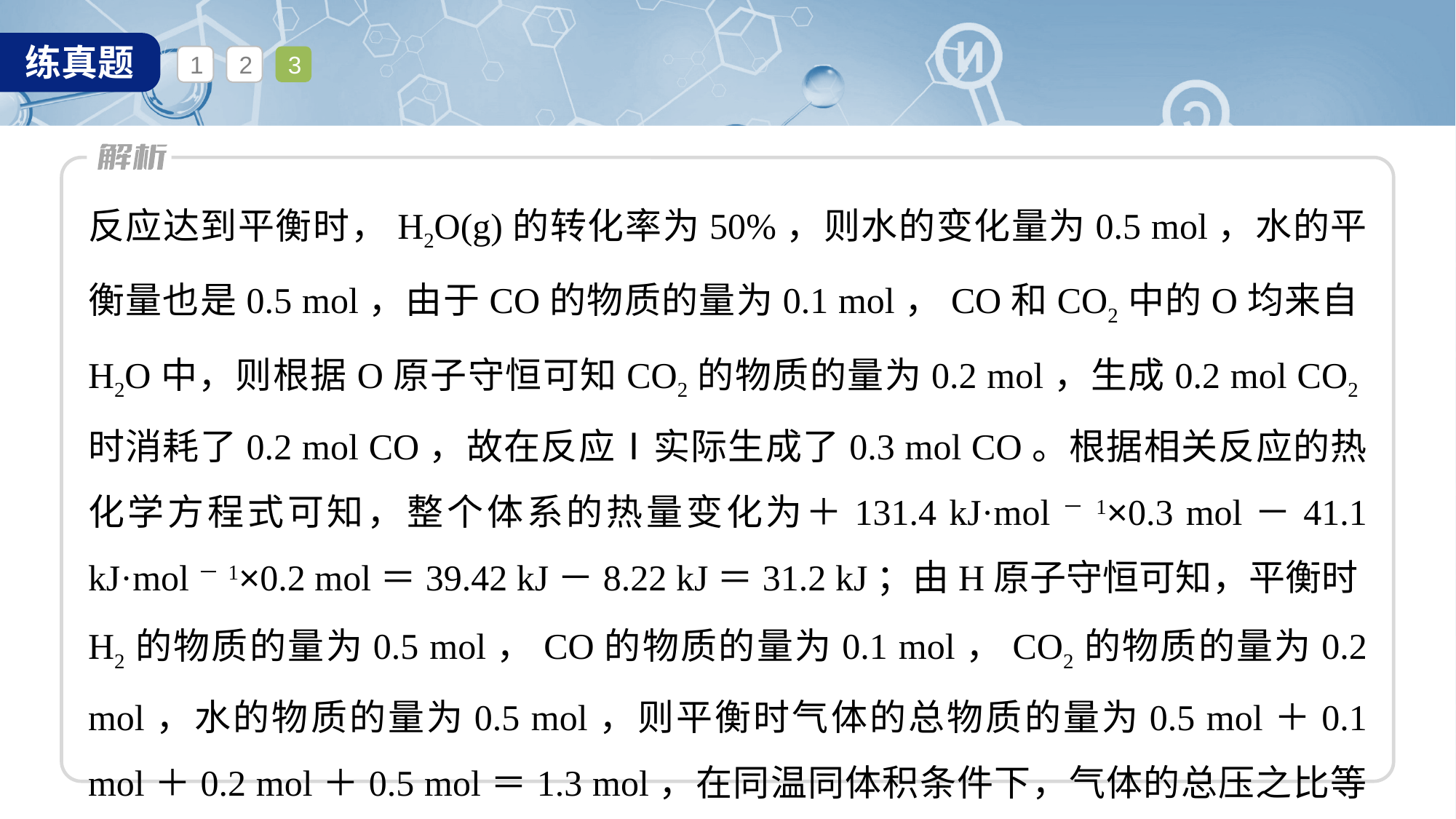

1
2
3

反应达到平衡时，H2O(g)的转化率为50%，则水的变化量为0.5 mol，水的平衡量也是0.5 mol，由于CO的物质的量为0.1 mol，CO和CO2中的O均来自H2O中，则根据O原子守恒可知CO2的物质的量为0.2 mol，生成0.2 mol CO2时消耗了0.2 mol CO，故在反应Ⅰ实际生成了0.3 mol CO。根据相关反应的热化学方程式可知，整个体系的热量变化为＋131.4 kJ·mol－1×0.3 mol－41.1 kJ·mol－1×0.2 mol＝39.42 kJ－8.22 kJ＝31.2 kJ；由H原子守恒可知，平衡时H2的物质的量为0.5 mol，CO的物质的量为0.1 mol，CO2的物质的量为0.2 mol，水的物质的量为0.5 mol，则平衡时气体的总物质的量为0.5 mol＋0.1 mol＋0.2 mol＋0.5 mol＝1.3 mol，在同温同体积条件下，气体的总压之比等于气体的总物质的量之比，